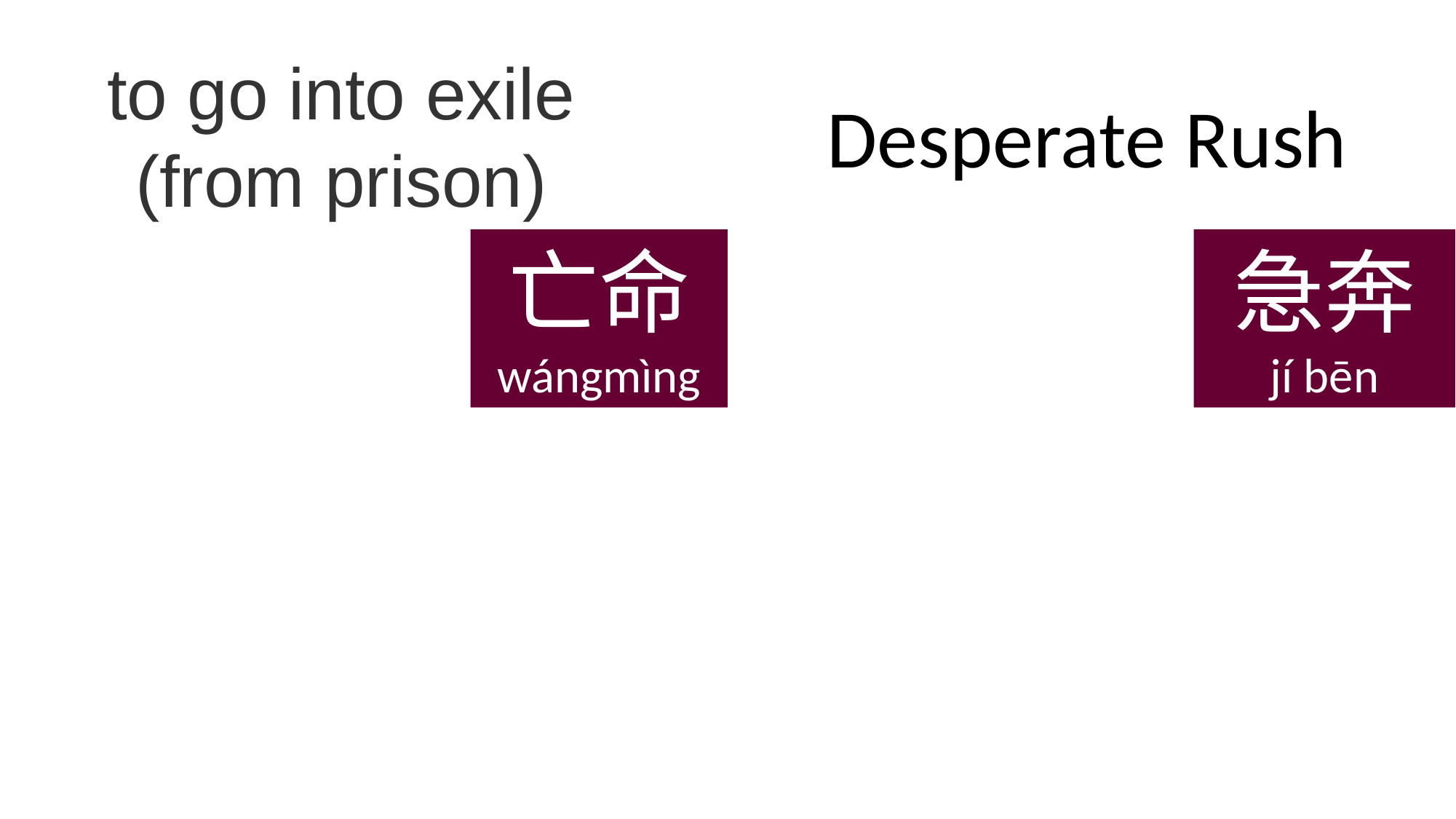

to go into exile (from prison)​
Desperate Rush
亡命
wángmìng
急奔
jí bēn